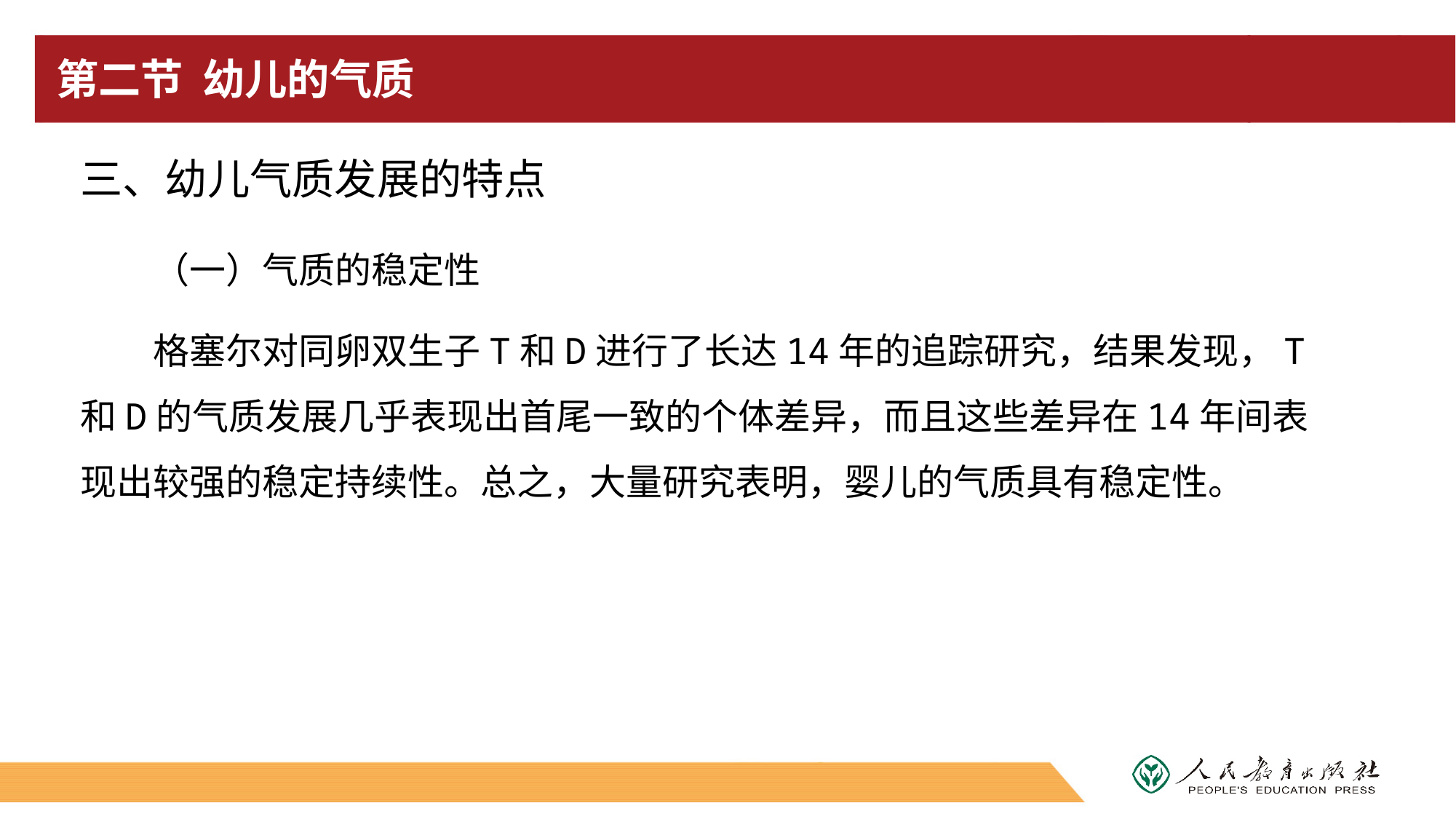

# 第二节  幼儿的气质
三、幼儿气质发展的特点
（一）气质的稳定性
格塞尔对同卵双生子T和D进行了长达14年的追踪研究，结果发现，T和D的气质发展几乎表现出首尾一致的个体差异，而且这些差异在14年间表现出较强的稳定持续性。总之，大量研究表明，婴儿的气质具有稳定性。